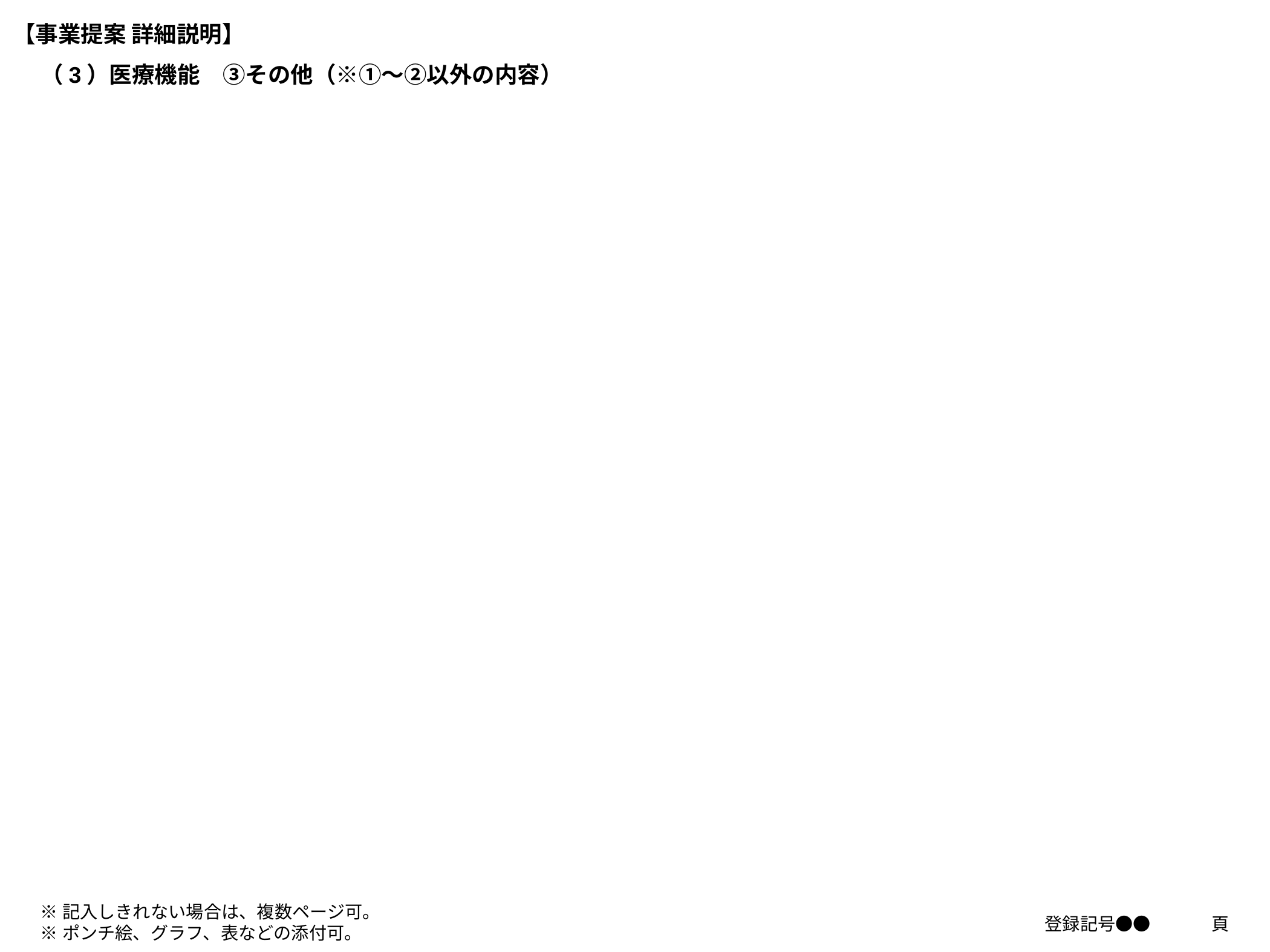

# 【事業提案 詳細説明】 　 （3）医療機能　③その他（※①～②以外の内容）

※記入しきれない場合は、複数ページ可。
※ポンチ絵、グラフ、表などの添付可。
登録記号●●
頁